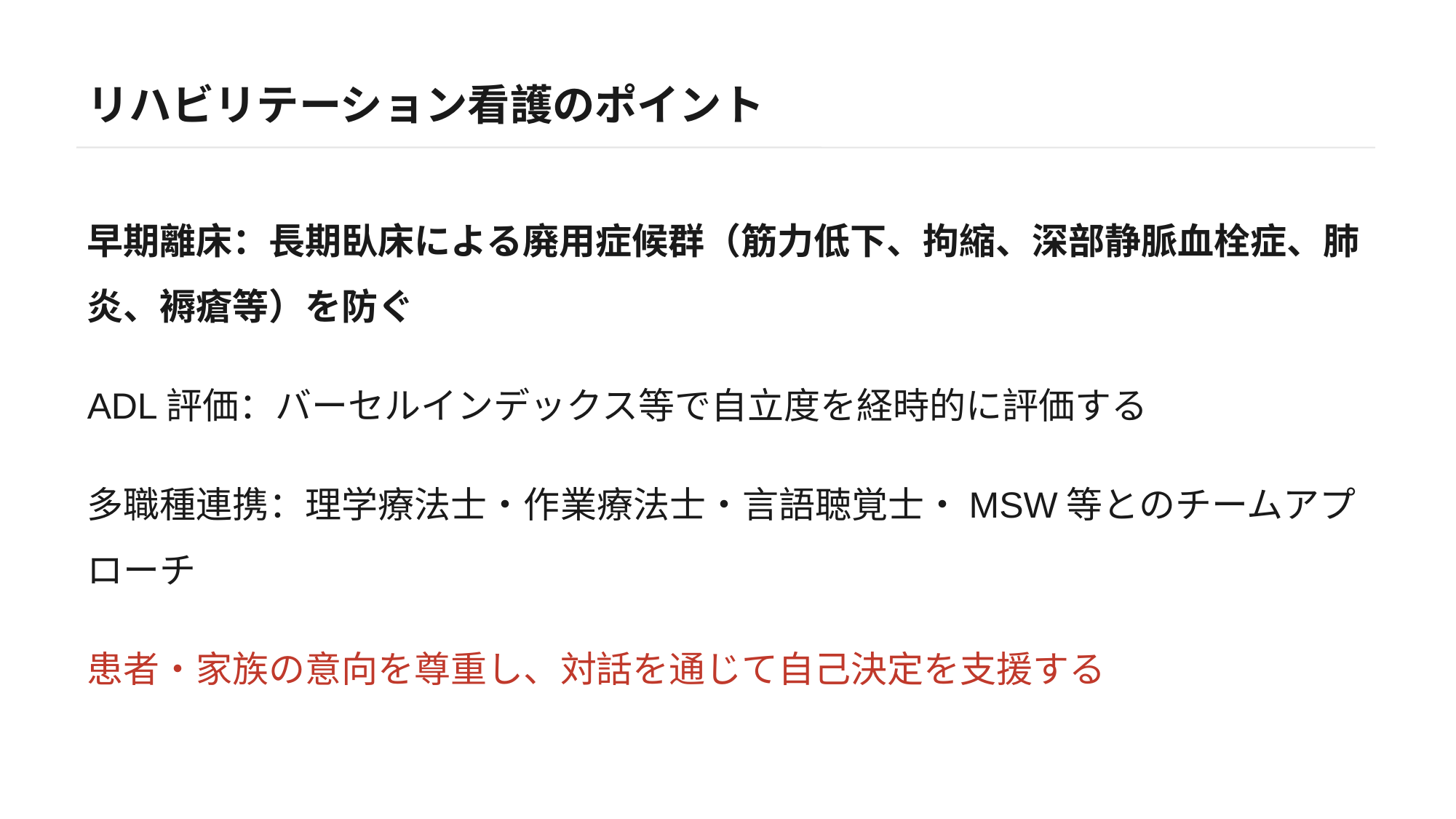

リハビリテーション看護のポイント

早期離床：長期臥床による廃用症候群（筋力低下、拘縮、深部静脈血栓症、肺炎、褥瘡等）を防ぐ
ADL評価：バーセルインデックス等で自立度を経時的に評価する
多職種連携：理学療法士・作業療法士・言語聴覚士・MSW等とのチームアプローチ
患者・家族の意向を尊重し、対話を通じて自己決定を支援する